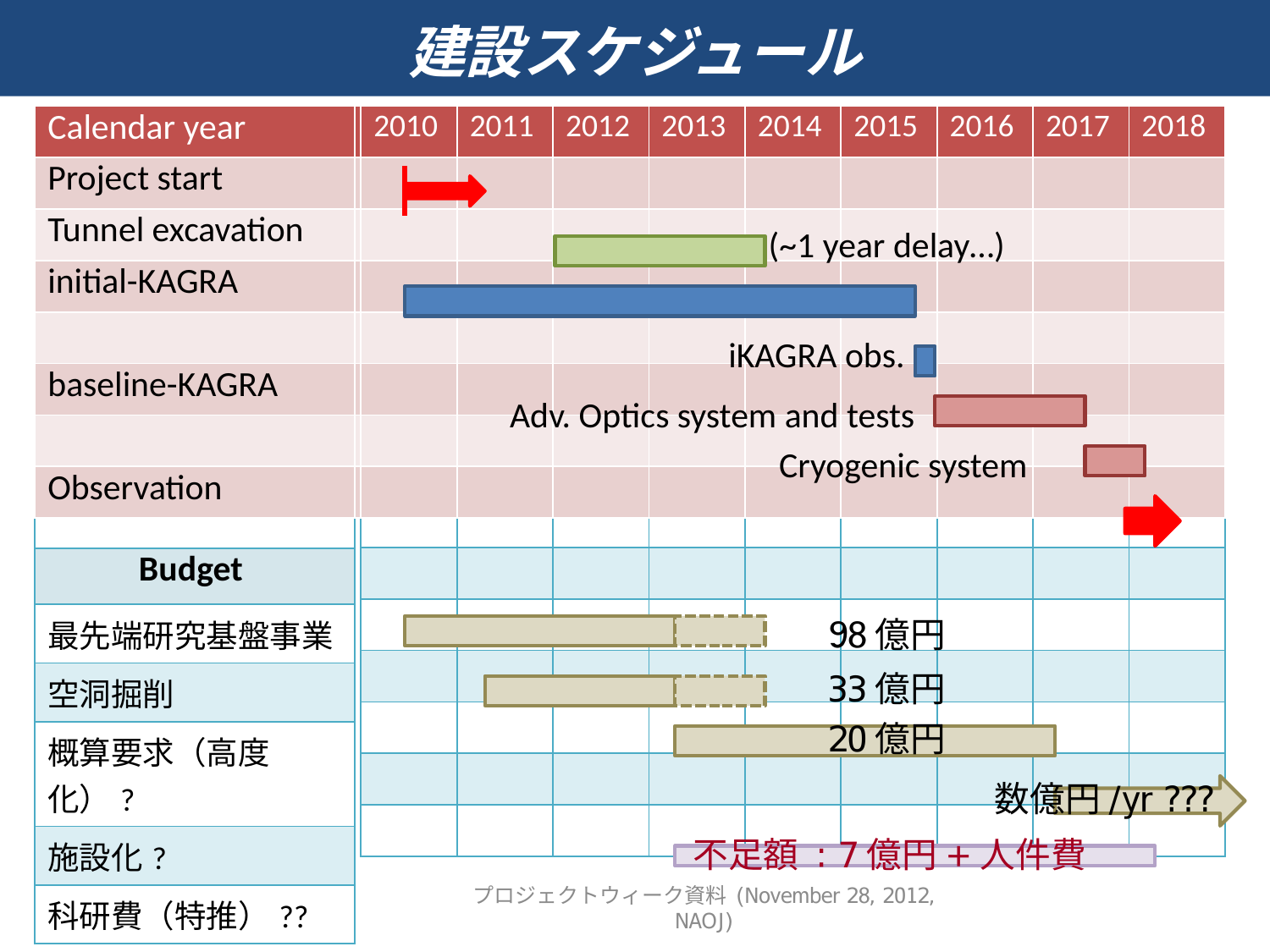

# 建設スケジュール
| Calendar year |
| --- |
| Project start |
| Tunnel excavation |
| initial-KAGRA |
|  |
| baseline-KAGRA |
|  |
| Observation |
|  | 2010 | 2011 | 2012 | 2013 | 2014 | 2015 | 2016 | 2017 | 2018 |
| --- | --- | --- | --- | --- | --- | --- | --- | --- | --- |
|  |  |  |  |  |  |  |  |  |  |
|  |  |  |  |  |  |  |  |  |  |
|  |  |  |  |  |  |  |  |  |  |
|  |  |  |  |  |  |  |  |  |  |
|  |  |  |  |  |  |  |  |  |  |
|  |  |  |  |  |  |  |  |  |  |
|  |  |  |  |  |  |  |  |  |  |

(~1 year delay…)

iKAGRA obs.

Adv. Optics system and tests

Cryogenic system

|  |
| --- |
| Budget |
| 最先端研究基盤事業 |
| 空洞掘削 |
| 概算要求（高度化）? |
| 施設化? |
| 科研費（特推）?? |
|  |  |  |  |  |  |  |  |  |
| --- | --- | --- | --- | --- | --- | --- | --- | --- |
|  |  |  |  |  |  |  |  |  |
|  |  |  |  |  |  |  |  |  |
|  |  |  |  |  |  |  |  |  |
|  |  |  |  |  |  |  |  |  |
|  |  |  |  |  |  |  |  |  |
|  |  |  |  |  |  |  |  |  |

98億円
33億円
20億円
数億円/yr ???
不足額 : 7億円+人件費

プロジェクトウィーク資料 (November 28, 2012, NAOJ)